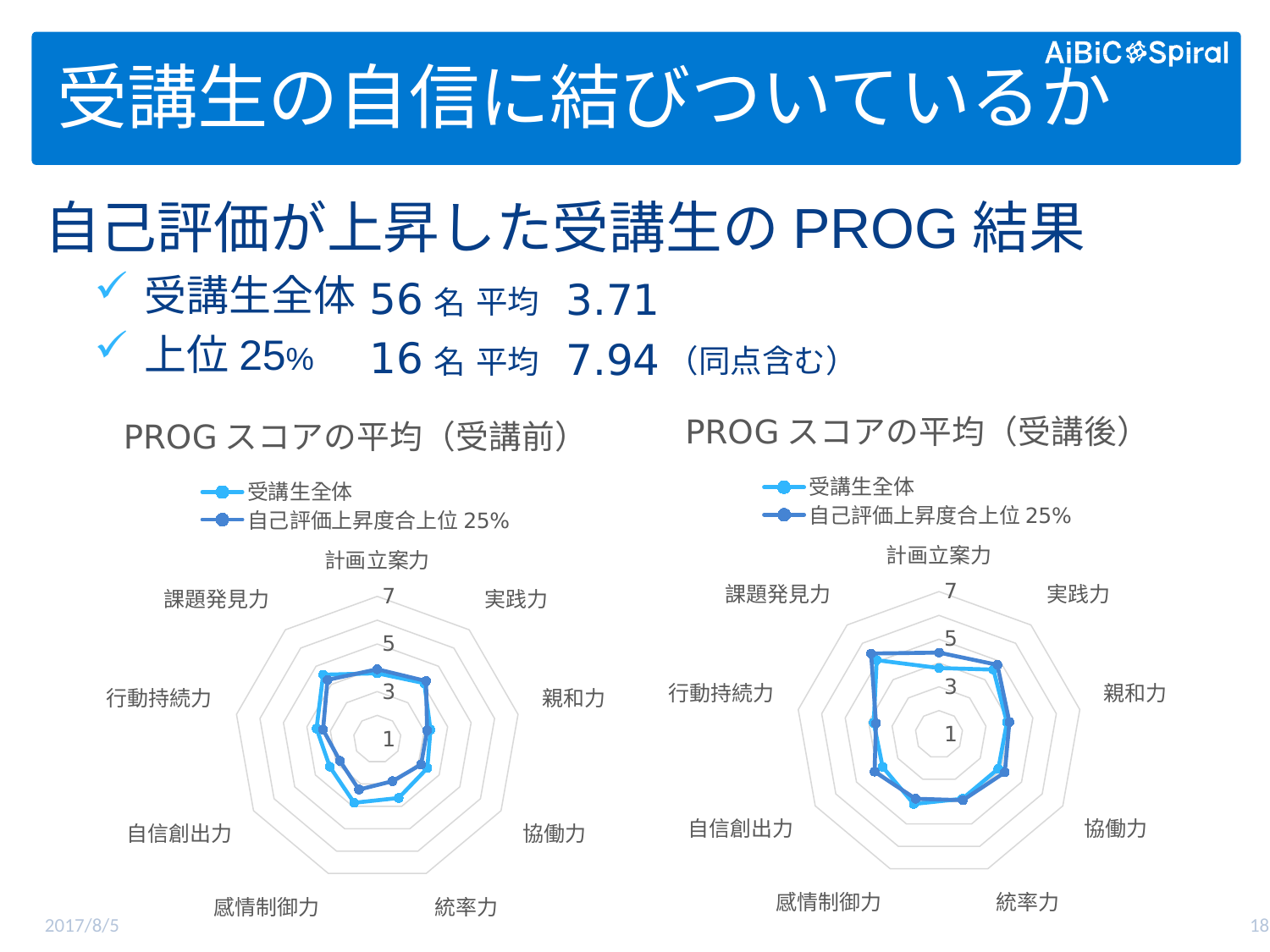

# 受講生の自信に結びついているか
自己評価が上昇した受講生のPROG結果
受講生全体
上位25%
56名
3.71
平均
16名
7.94
（同点含む）
平均

### Chart: PROGスコアの平均（受講後）

| Category | 受講生全体 | 自己評価上昇度合上位25% |
|---|---|---|
| 計画立案力 | 3.7857142857142856 | 4.4375 |
| 実践力 | 4.553571428571429 | 4.8125 |
| 親和力 | 3.892857142857143 | 4.0 |
| 協働力 | 3.875 | 4.1875 |
| 統率力 | 3.875 | 3.9375 |
| 感情制御力 | 4.107142857142857 | 3.875 |
| 自信創出力 | 3.732142857142857 | 4.125 |
| 行動持続力 | 3.7857142857142856 | 3.6875 |
| 課題発見力 | 5.071428571428571 | 5.4375 |

### Chart: PROGスコアの平均（受講前）

| Category | 受講生全体 | 自己評価上昇度合上位25% |
|---|---|---|
| 計画立案力 | 3.767857142857143 | 3.9375 |
| 実践力 | 4.071428571428571 | 4.1875 |
| 親和力 | 3.267857142857143 | 3.125 |
| 協働力 | 3.4285714285714284 | 3.125 |
| 統率力 | 3.625 | 2.875 |
| 感情制御力 | 3.8392857142857144 | 3.25 |
| 自信創出力 | 3.3035714285714284 | 2.8125 |
| 行動持続力 | 3.5892857142857144 | 3.3125 |
| 課題発見力 | 4.535714285714286 | 4.25 |